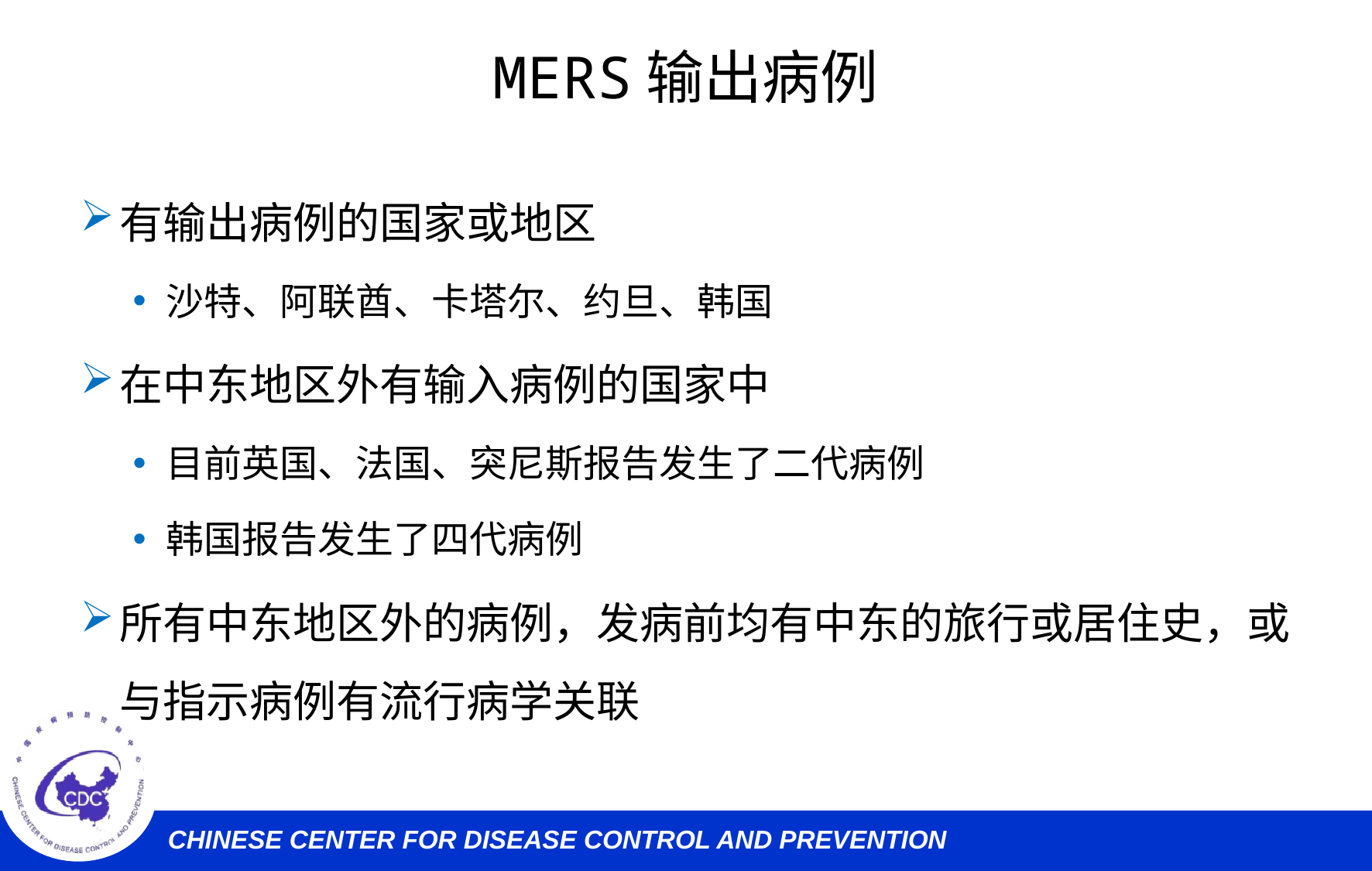

# MERS输出病例
有输出病例的国家或地区
沙特、阿联酋、卡塔尔、约旦、韩国
在中东地区外有输入病例的国家中
目前英国、法国、突尼斯报告发生了二代病例
韩国报告发生了四代病例
所有中东地区外的病例，发病前均有中东的旅行或居住史，或与指示病例有流行病学关联